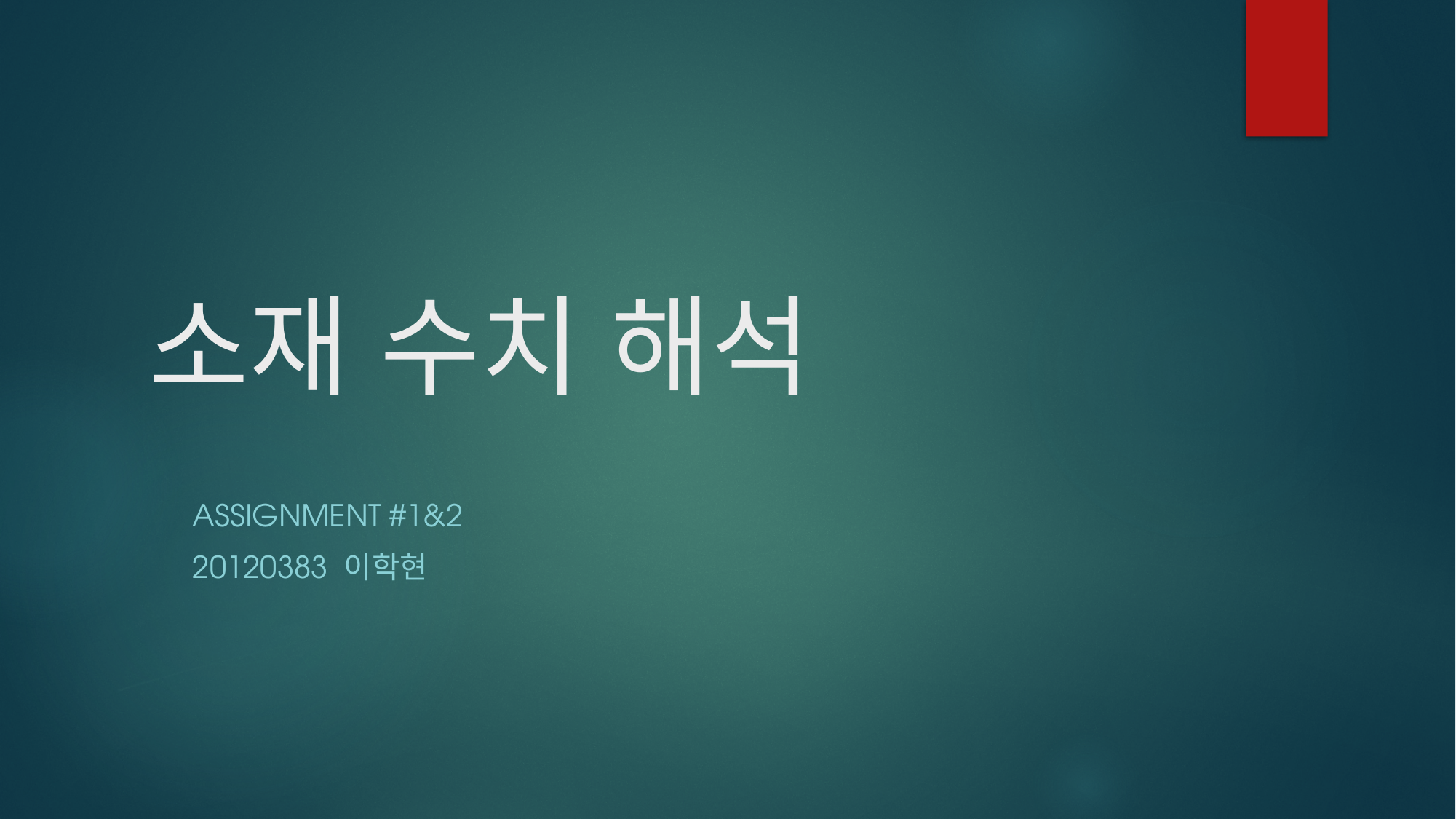

# 소재 수치 해석
Assignment #1&2
20120383 이학현